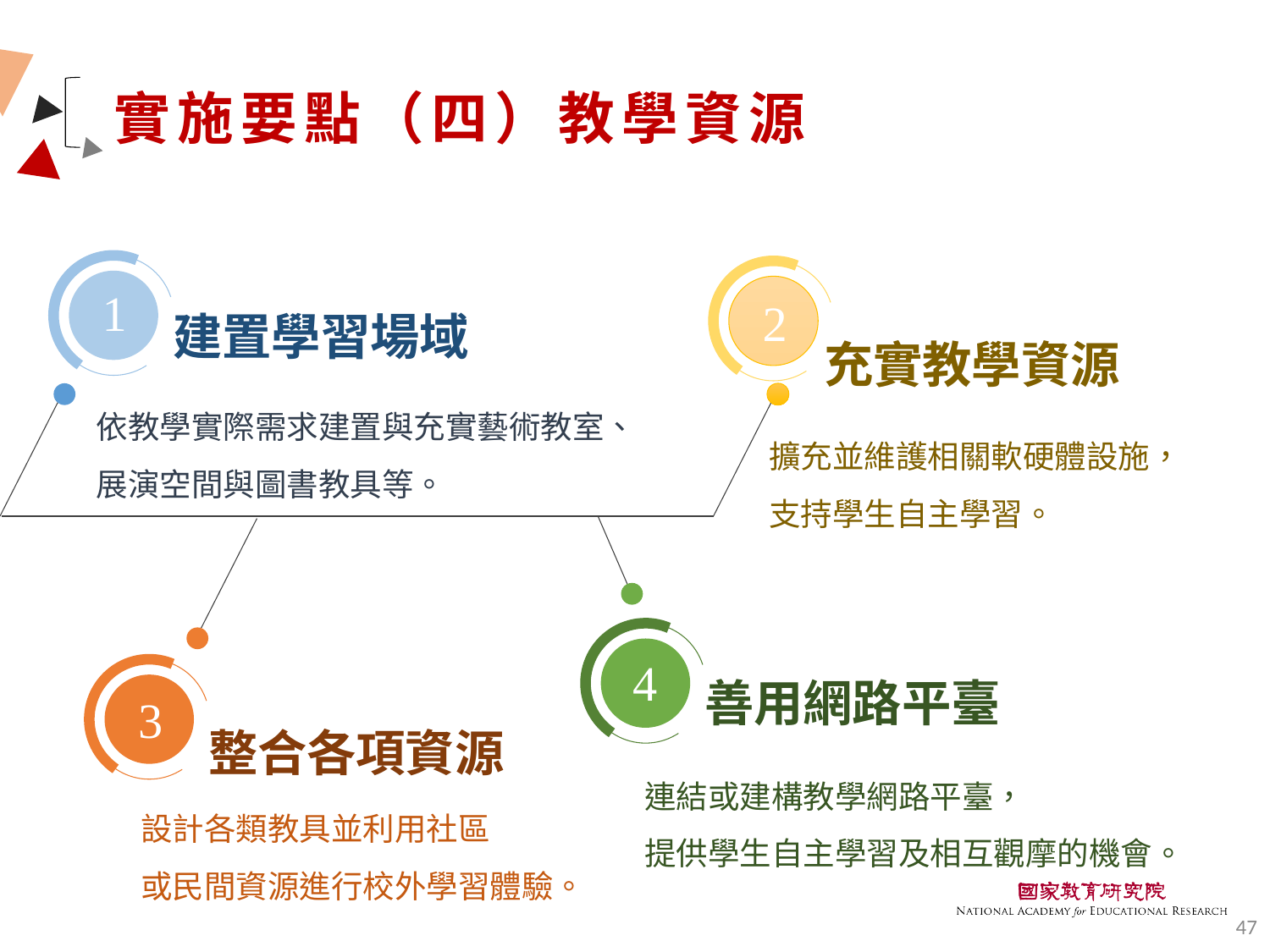

# 實施要點（四）教學資源

1

2
建置學習場域
充實教學資源
依教學實際需求建置與充實藝術教室、
展演空間與圖書教具等。

擴充並維護相關軟硬體設施，
支持學生自主學習。

4

善用網路平臺

3
整合各項資源
連結或建構教學網路平臺，
提供學生自主學習及相互觀摩的機會。
設計各類教具並利用社區
或民間資源進行校外學習體驗。

47